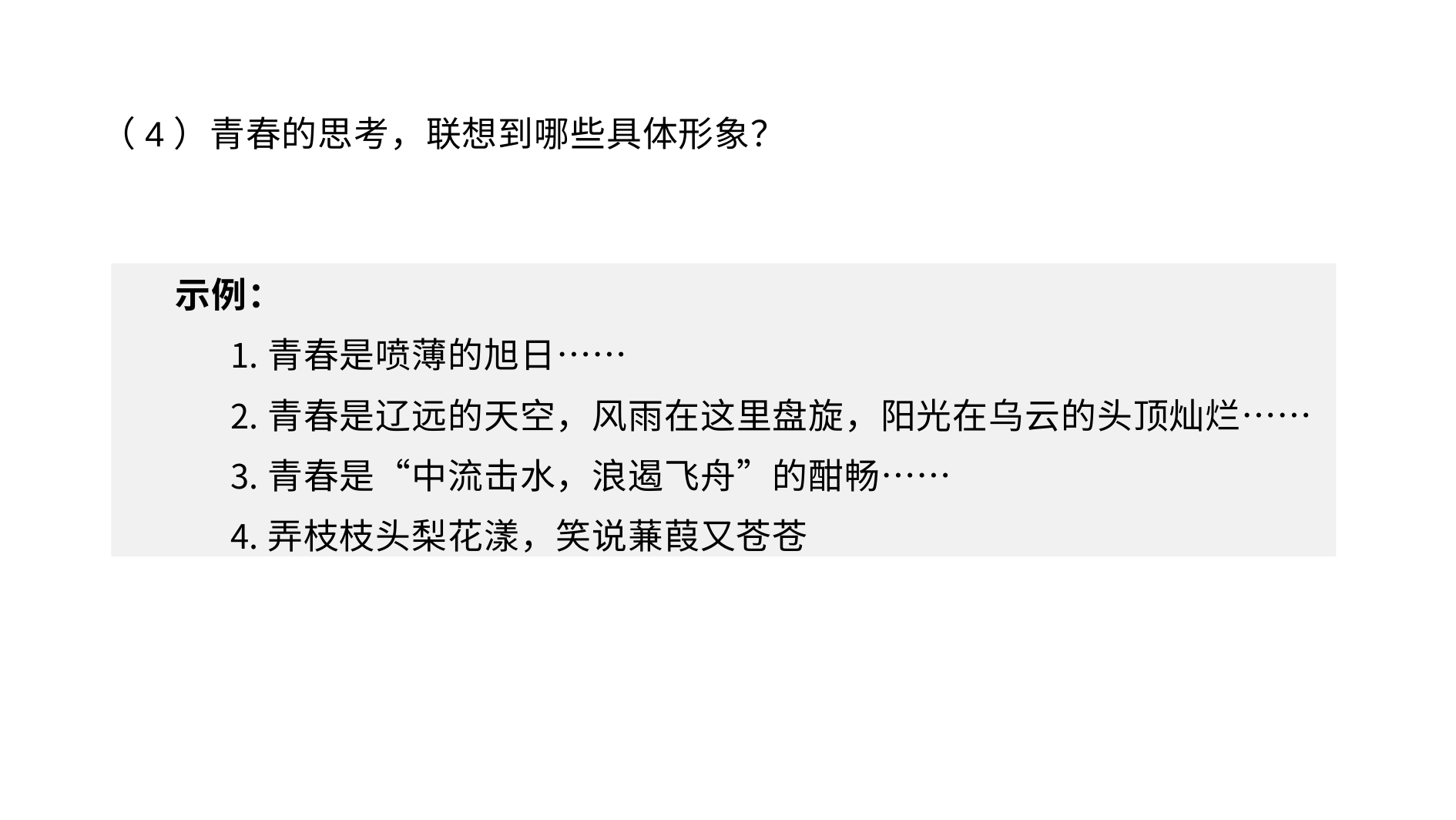

# （4）青春的思考，联想到哪些具体形象？
示例：
青春是喷薄的旭日……
青春是辽远的天空，风雨在这里盘旋，阳光在乌云的头顶灿烂……
青春是“中流击水，浪遏飞舟”的酣畅……
弄枝枝头梨花漾，笑说蒹葭又苍苍